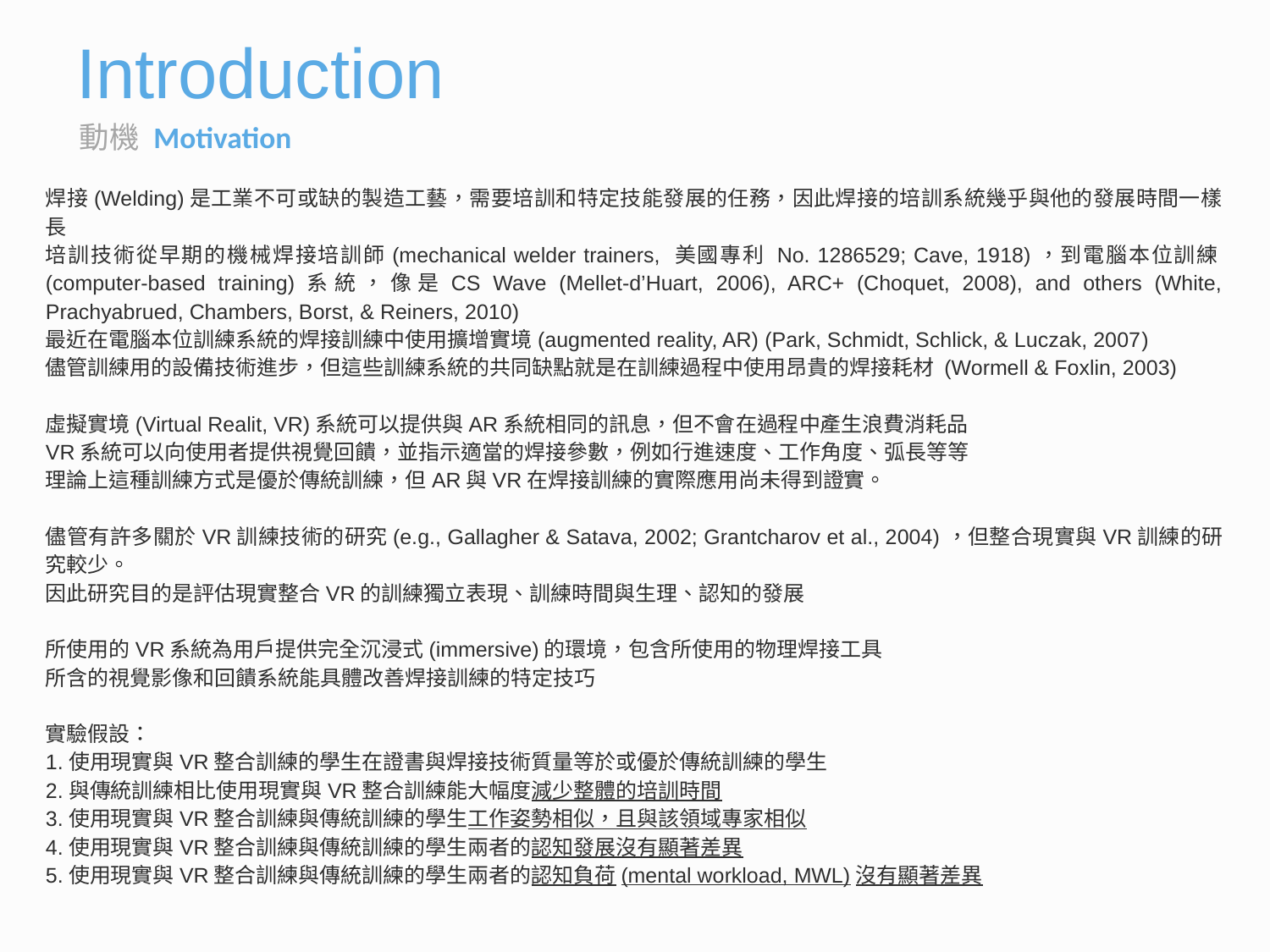

# Introduction
動機 Motivation
焊接(Welding)是工業不可或缺的製造工藝，需要培訓和特定技能發展的任務，因此焊接的培訓系統幾乎與他的發展時間一樣長
培訓技術從早期的機械焊接培訓師(mechanical welder trainers, 美國專利 No. 1286529; Cave, 1918)，到電腦本位訓練(computer-based training)系統，像是CS Wave (Mellet-d’Huart, 2006), ARC+ (Choquet, 2008), and others (White, Prachyabrued, Chambers, Borst, & Reiners, 2010)
最近在電腦本位訓練系統的焊接訓練中使用擴增實境(augmented reality, AR) (Park, Schmidt, Schlick, & Luczak, 2007)
儘管訓練用的設備技術進步，但這些訓練系統的共同缺點就是在訓練過程中使用昂貴的焊接耗材 (Wormell & Foxlin, 2003)

虛擬實境(Virtual Realit, VR)系統可以提供與AR系統相同的訊息，但不會在過程中產生浪費消耗品
VR系統可以向使用者提供視覺回饋，並指示適當的焊接參數，例如行進速度、工作角度、弧長等等
理論上這種訓練方式是優於傳統訓練，但AR與VR在焊接訓練的實際應用尚未得到證實。

儘管有許多關於VR訓練技術的研究(e.g., Gallagher & Satava, 2002; Grantcharov et al., 2004)，但整合現實與VR訓練的研究較少。
因此研究目的是評估現實整合VR的訓練獨立表現、訓練時間與生理、認知的發展

所使用的VR系統為用戶提供完全沉浸式(immersive)的環境，包含所使用的物理焊接工具
所含的視覺影像和回饋系統能具體改善焊接訓練的特定技巧

實驗假設：
1.使用現實與VR整合訓練的學生在證書與焊接技術質量等於或優於傳統訓練的學生
2.與傳統訓練相比使用現實與VR整合訓練能大幅度減少整體的培訓時間
3.使用現實與VR整合訓練與傳統訓練的學生工作姿勢相似，且與該領域專家相似
4.使用現實與VR整合訓練與傳統訓練的學生兩者的認知發展沒有顯著差異
5.使用現實與VR整合訓練與傳統訓練的學生兩者的認知負荷(mental workload, MWL)沒有顯著差異